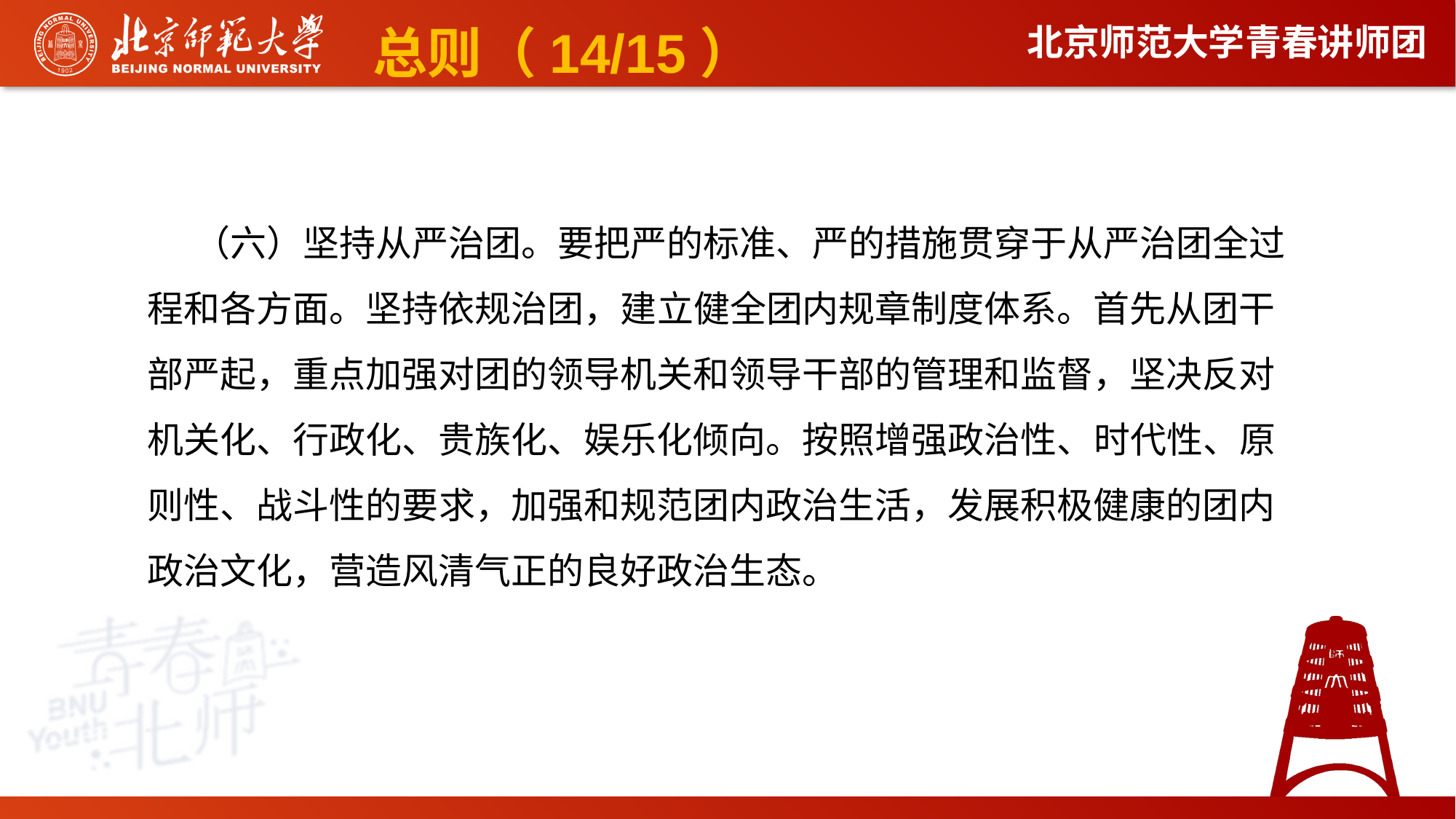

总则（14/15）

（六）坚持从严治团。要把严的标准、严的措施贯穿于从严治团全过程和各方面。坚持依规治团，建立健全团内规章制度体系。首先从团干部严起，重点加强对团的领导机关和领导干部的管理和监督，坚决反对机关化、行政化、贵族化、娱乐化倾向。按照增强政治性、时代性、原则性、战斗性的要求，加强和规范团内政治生活，发展积极健康的团内政治文化，营造风清气正的良好政治生态。